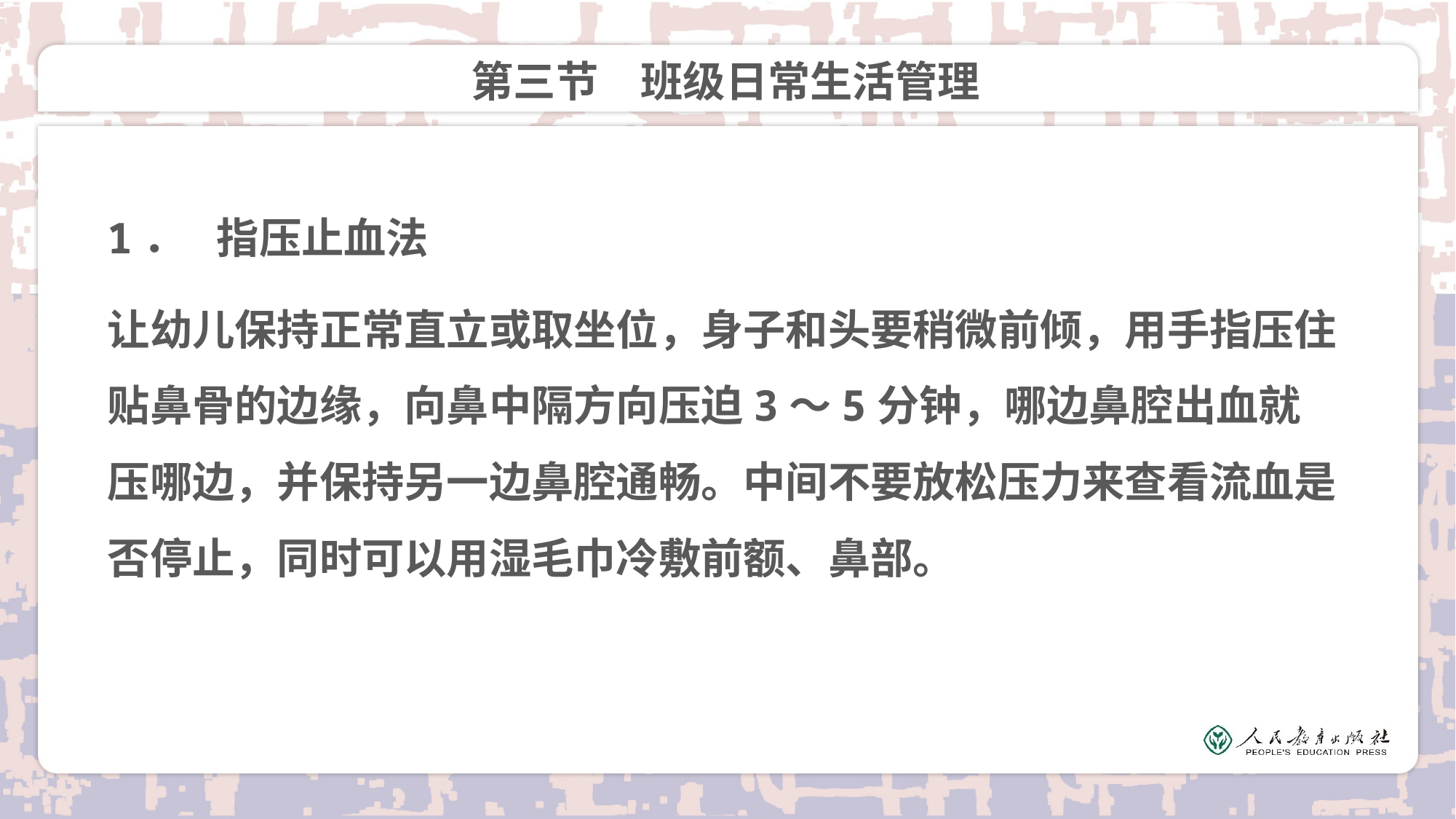

# 第三节　班级日常生活管理
1．	指压止血法
让幼儿保持正常直立或取坐位，身子和头要稍微前倾，用手指压住贴鼻骨的边缘，向鼻中隔方向压迫3～5分钟，哪边鼻腔出血就压哪边，并保持另一边鼻腔通畅。中间不要放松压力来查看流血是否停止，同时可以用湿毛巾冷敷前额、鼻部。